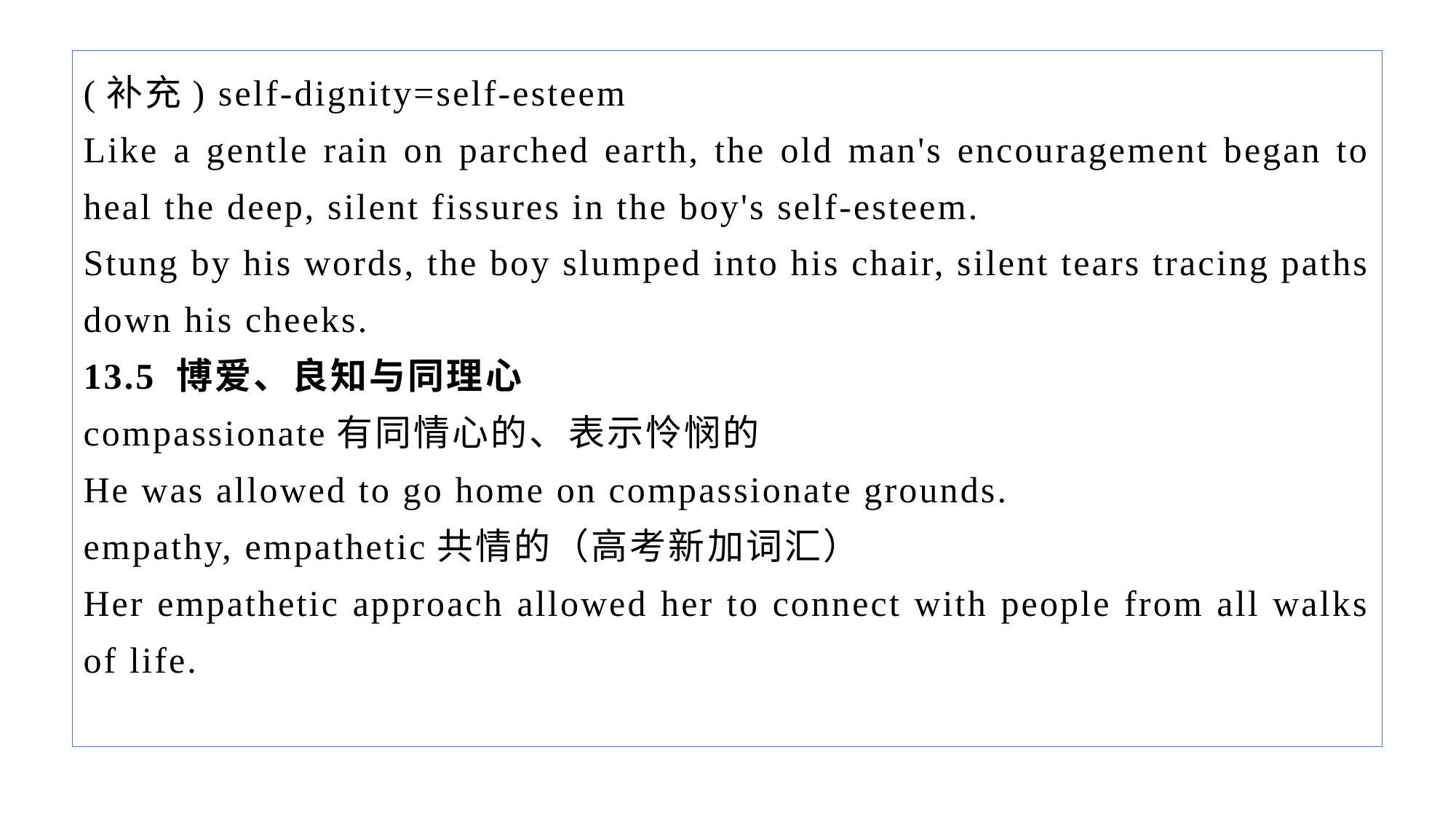

(补充) self-dignity=self-esteem
Like a gentle rain on parched earth, the old man's encouragement began to heal the deep, silent fissures in the boy's self-esteem.
Stung by his words, the boy slumped into his chair, silent tears tracing paths down his cheeks.
13.5 博爱、良知与同理心
compassionate有同情心的、表示怜悯的
He was allowed to go home on compassionate grounds.
empathy, empathetic共情的（高考新加词汇）
Her empathetic approach allowed her to connect with people from all walks of life.